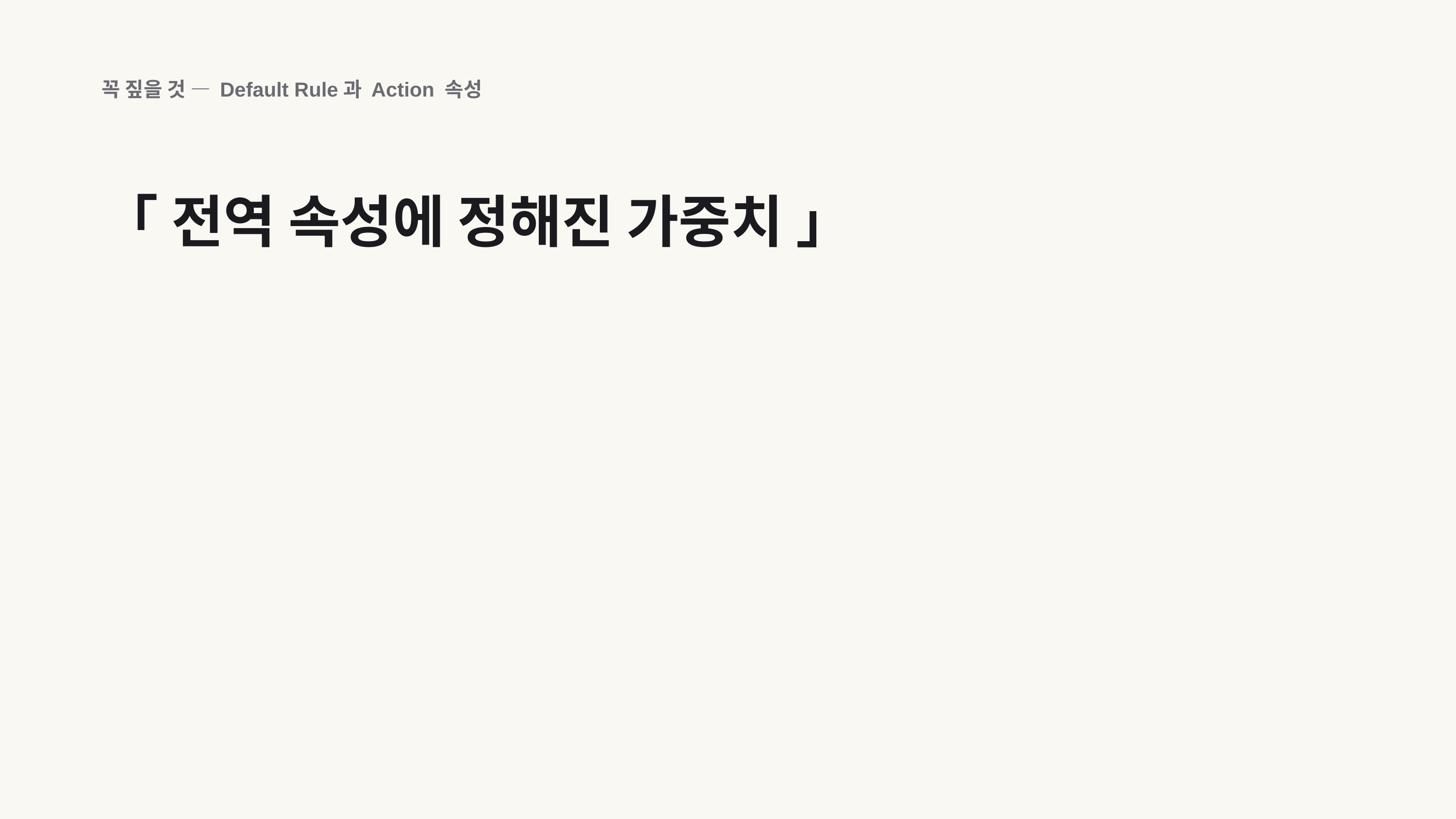

꼭 짚을 것 — Default Rule과 Action 속성
「 전역 속성에 정해진 가중치 」